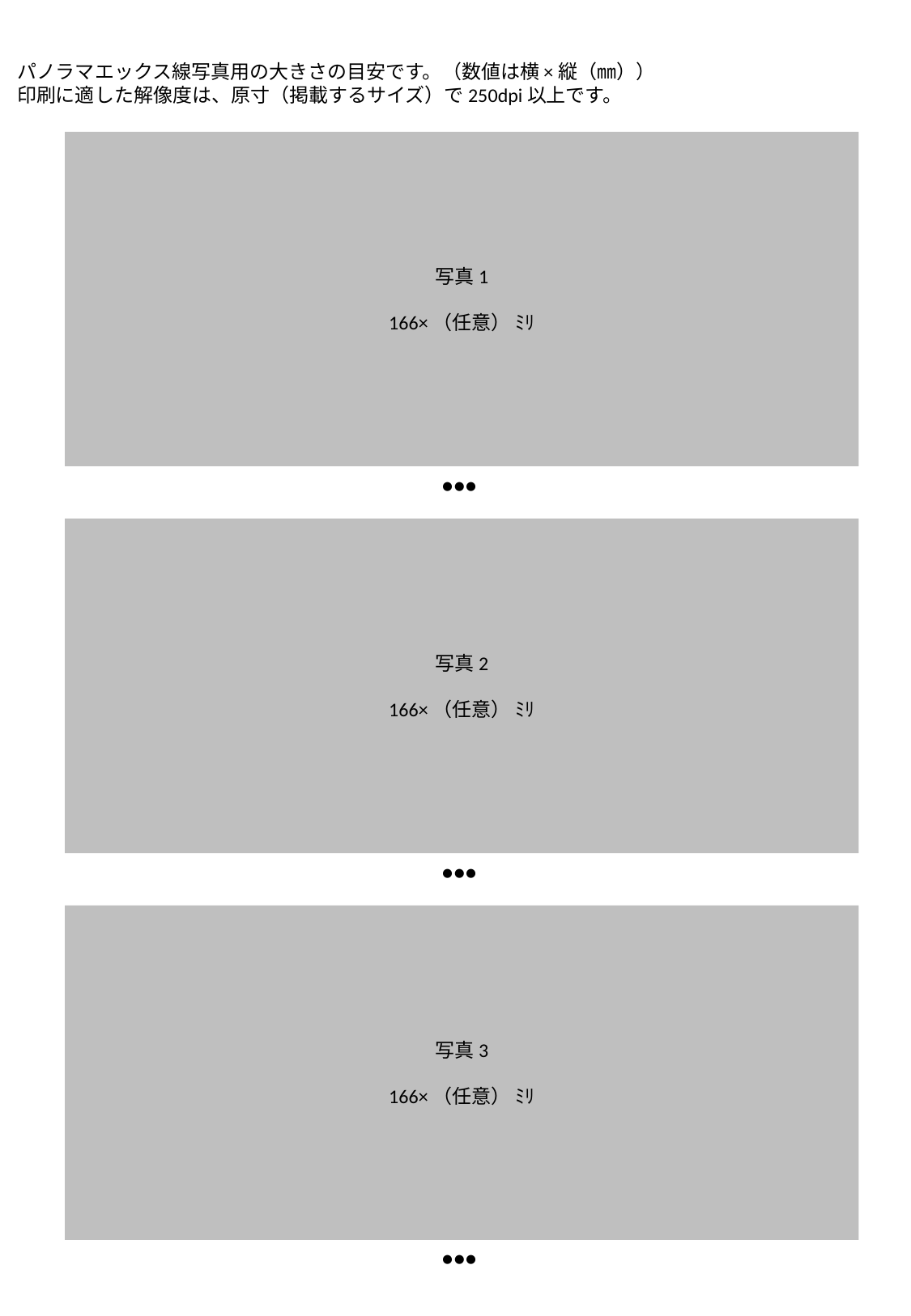

パノラマエックス線写真用の大きさの目安です。（数値は横×縦（㎜））
印刷に適した解像度は、原寸（掲載するサイズ）で250dpi以上です。
写真1

166×（任意） ﾐﾘ
●●●
写真2

166×（任意） ﾐﾘ
●●●
写真3

166×（任意） ﾐﾘ
●●●